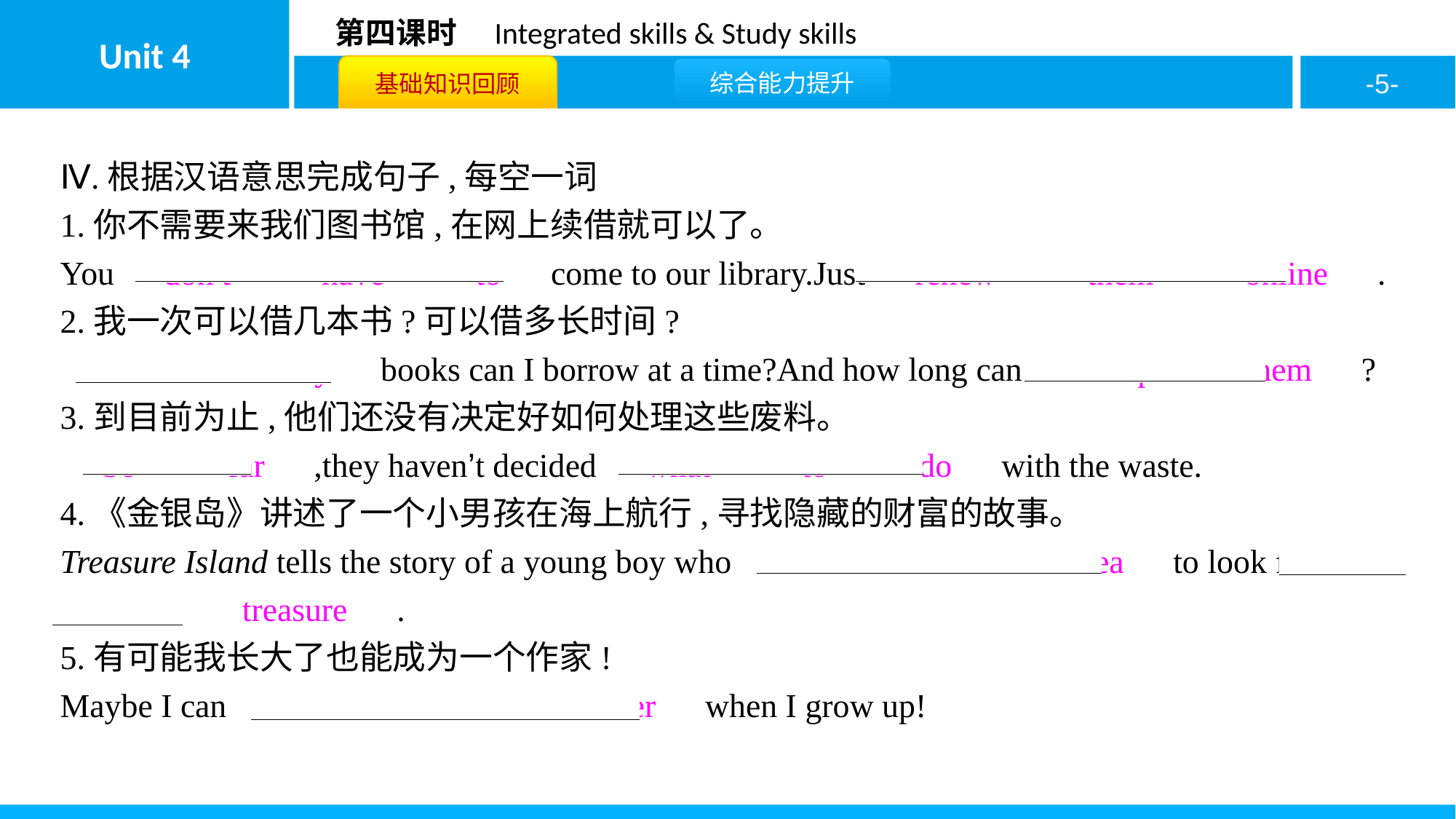

Ⅳ.根据汉语意思完成句子,每空一词
1.你不需要来我们图书馆,在网上续借就可以了。
You　don’t　 　have　 　to　come to our library.Just　renew　 　them　 　online　.
2.我一次可以借几本书?可以借多长时间?
　How　 　many　books can I borrow at a time?And how long can I　keep　 　them　?
3.到目前为止,他们还没有决定好如何处理这些废料。
　So　 　far　,they haven’t decided　what　 　to　 　do　with the waste.
4.《金银岛》讲述了一个小男孩在海上航行,寻找隐藏的财富的故事。
Treasure Island tells the story of a young boy who　sailed　 　the　 　sea　to look for　hidden　 　treasure　.
5.有可能我长大了也能成为一个作家!
Maybe I can　become　 　a　 　writer　when I grow up!